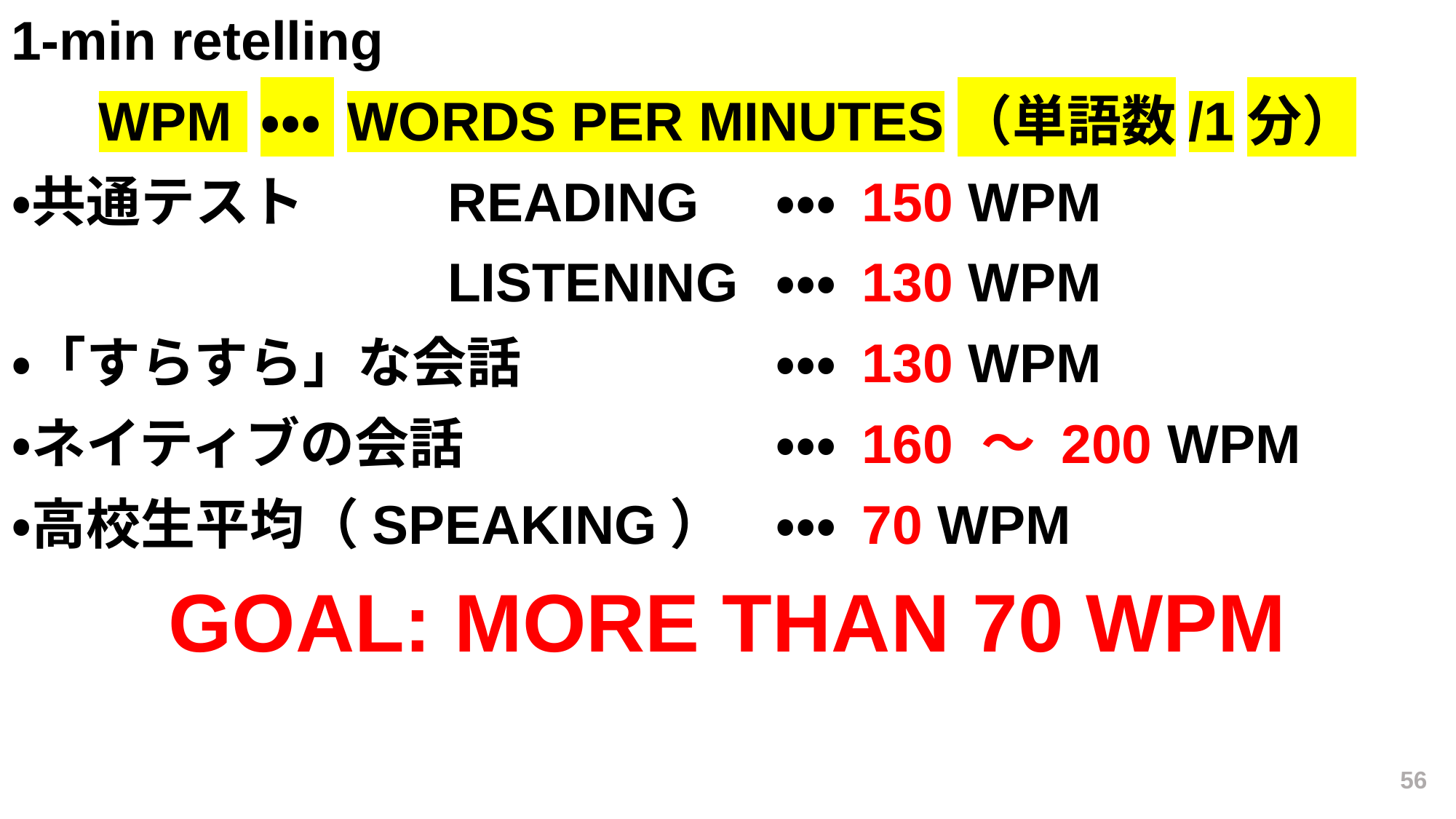

1-min retelling
WPM ・・・ WORDS PER MINUTES（単語数/1分）
・共通テスト   	READING 	・・・ 150 WPM
   				LISTENING 	・・・ 130 WPM
・「すらすら」な会話			・・・ 130 WPM
・ネイティブの会話			・・・ 160 ～ 200 WPM
・高校生平均（SPEAKING） 	・・・ 70 WPM
GOAL: MORE THAN 70 WPM